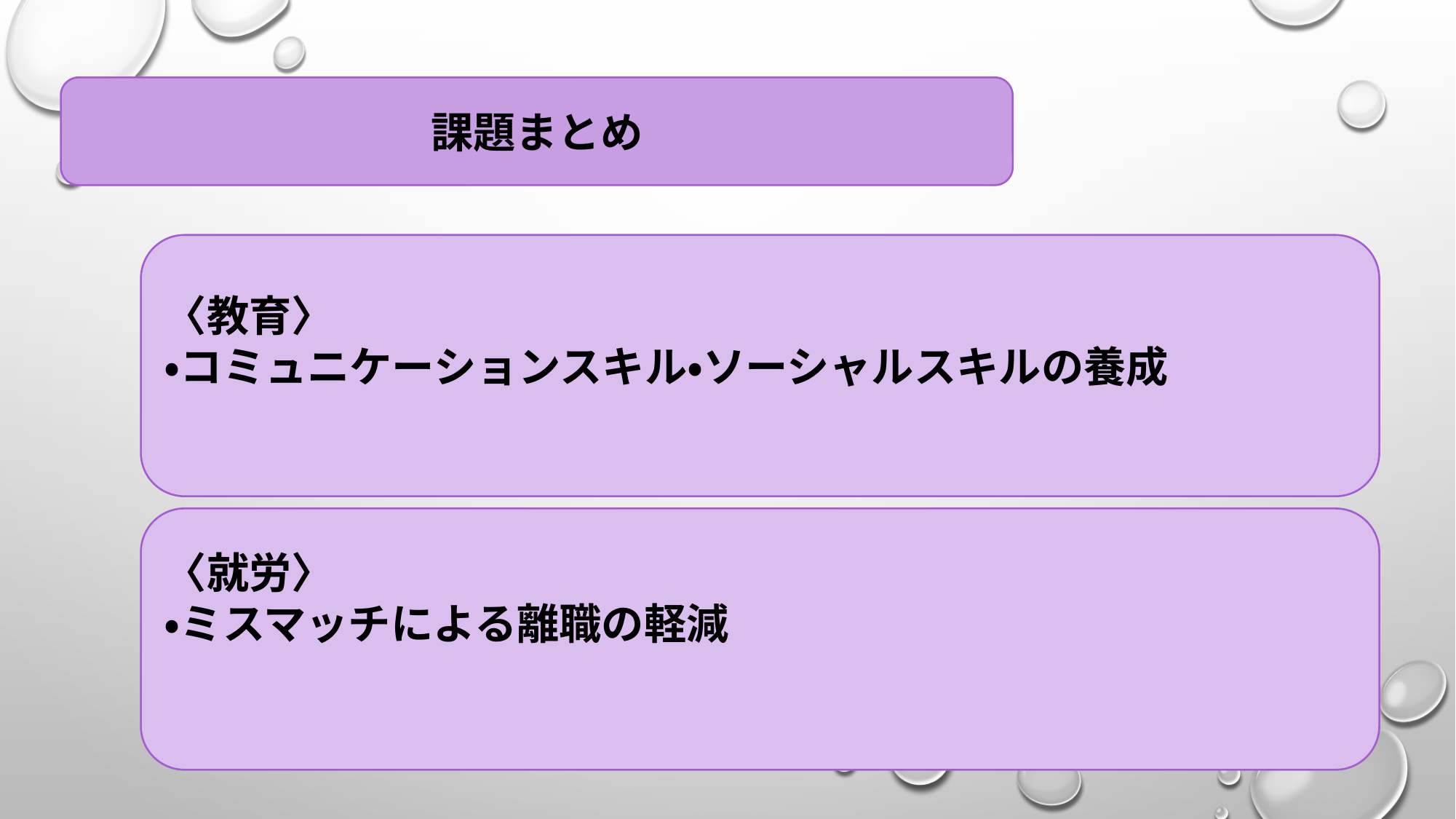

課題まとめ
〈教育〉
・コミュニケーションスキル・ソーシャルスキルの養成

〈就労〉
・ミスマッチによる離職の軽減